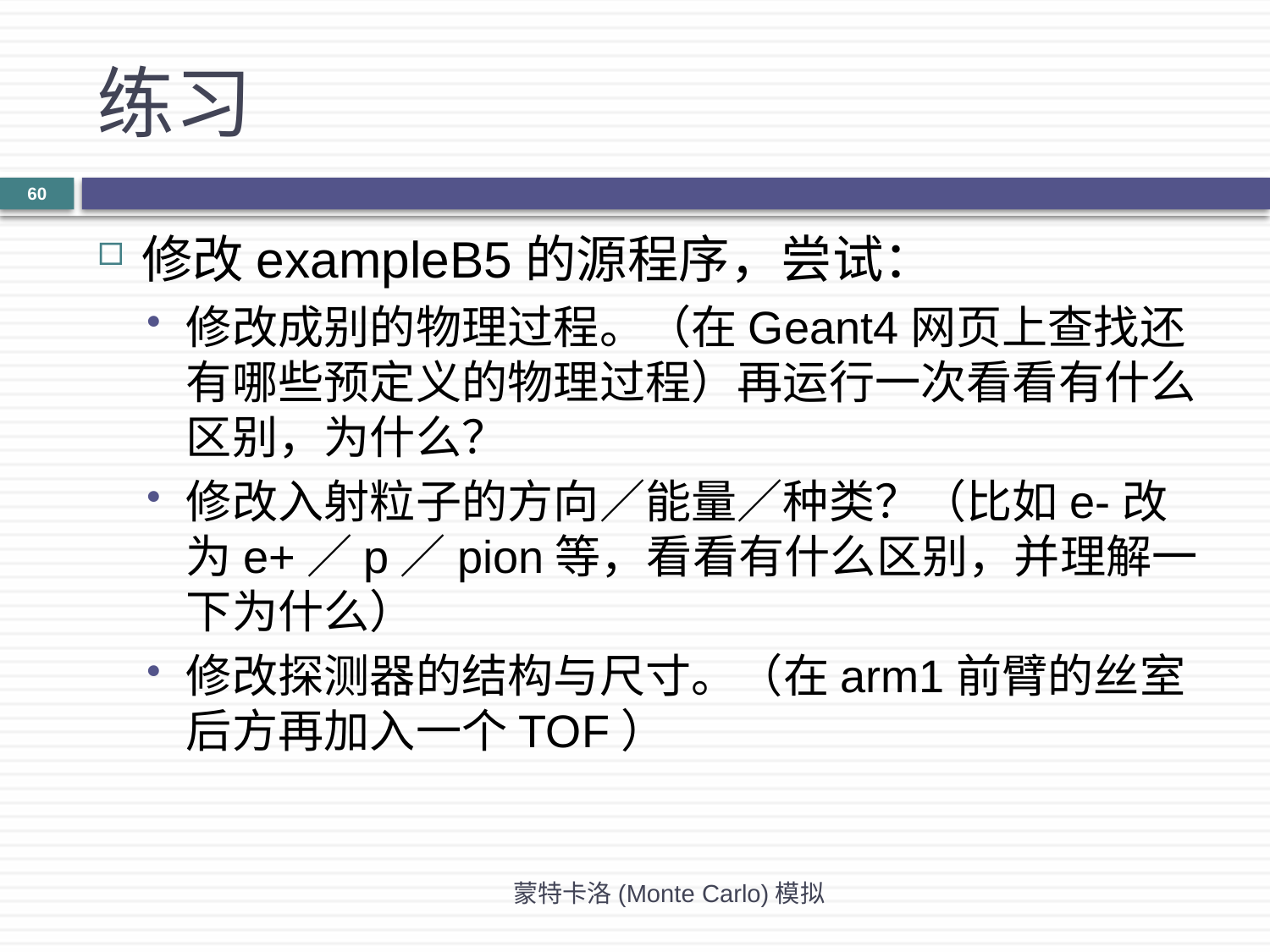

# 练习
60
修改exampleB5的源程序，尝试：
修改成别的物理过程。（在Geant4网页上查找还有哪些预定义的物理过程）再运行一次看看有什么区别，为什么？
修改入射粒子的方向／能量／种类？（比如e-改为e+／p／pion等，看看有什么区别，并理解一下为什么）
修改探测器的结构与尺寸。（在arm1前臂的丝室后方再加入一个TOF）
蒙特卡洛(Monte Carlo)模拟